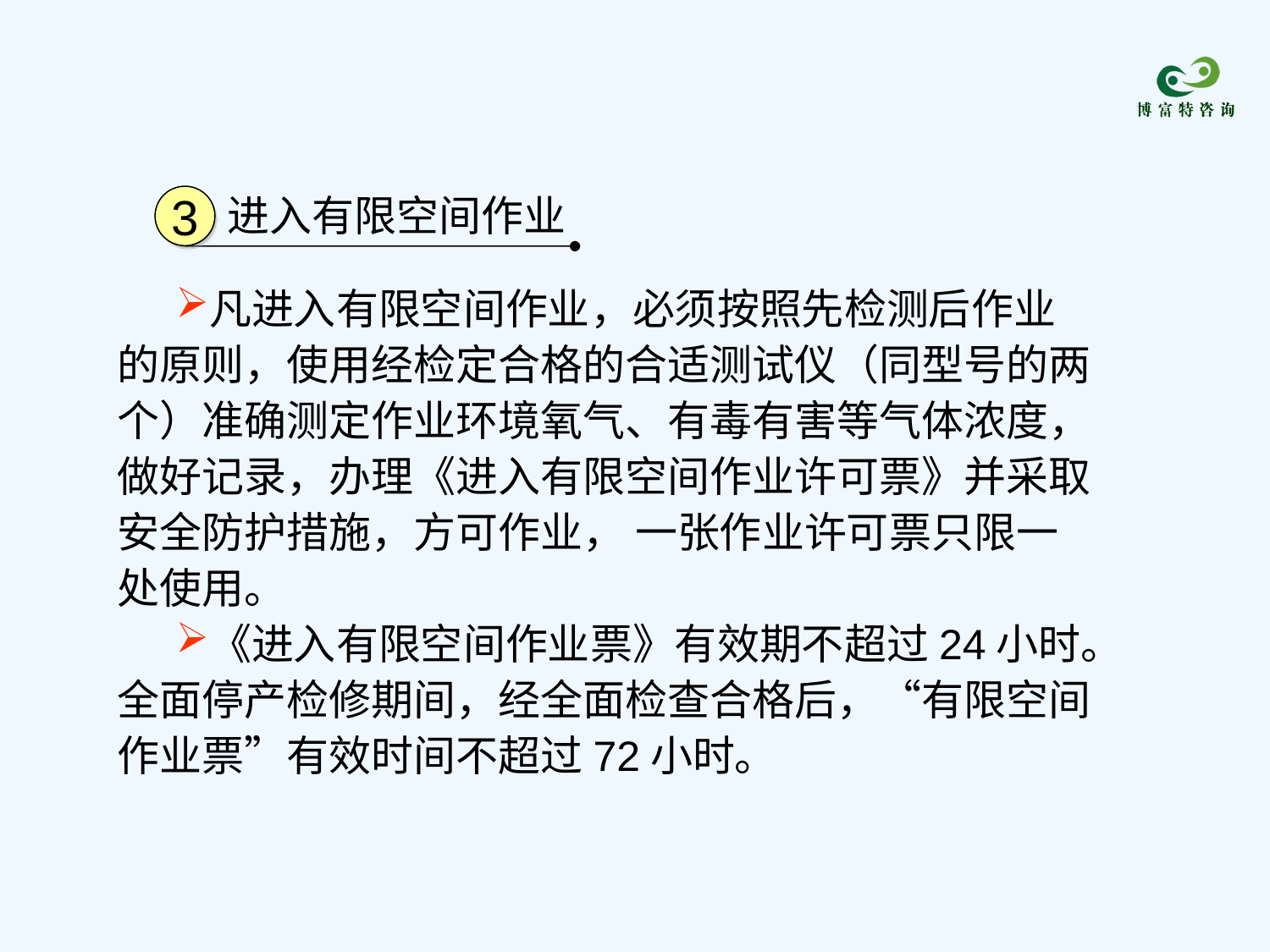

进入有限空间作业
3

凡进入有限空间作业，必须按照先检测后作业的原则，使用经检定合格的合适测试仪（同型号的两个）准确测定作业环境氧气、有毒有害等气体浓度，做好记录，办理《进入有限空间作业许可票》并采取安全防护措施，方可作业， 一张作业许可票只限一处使用。
《进入有限空间作业票》有效期不超过24小时。全面停产检修期间，经全面检查合格后，“有限空间作业票”有效时间不超过72小时。
64